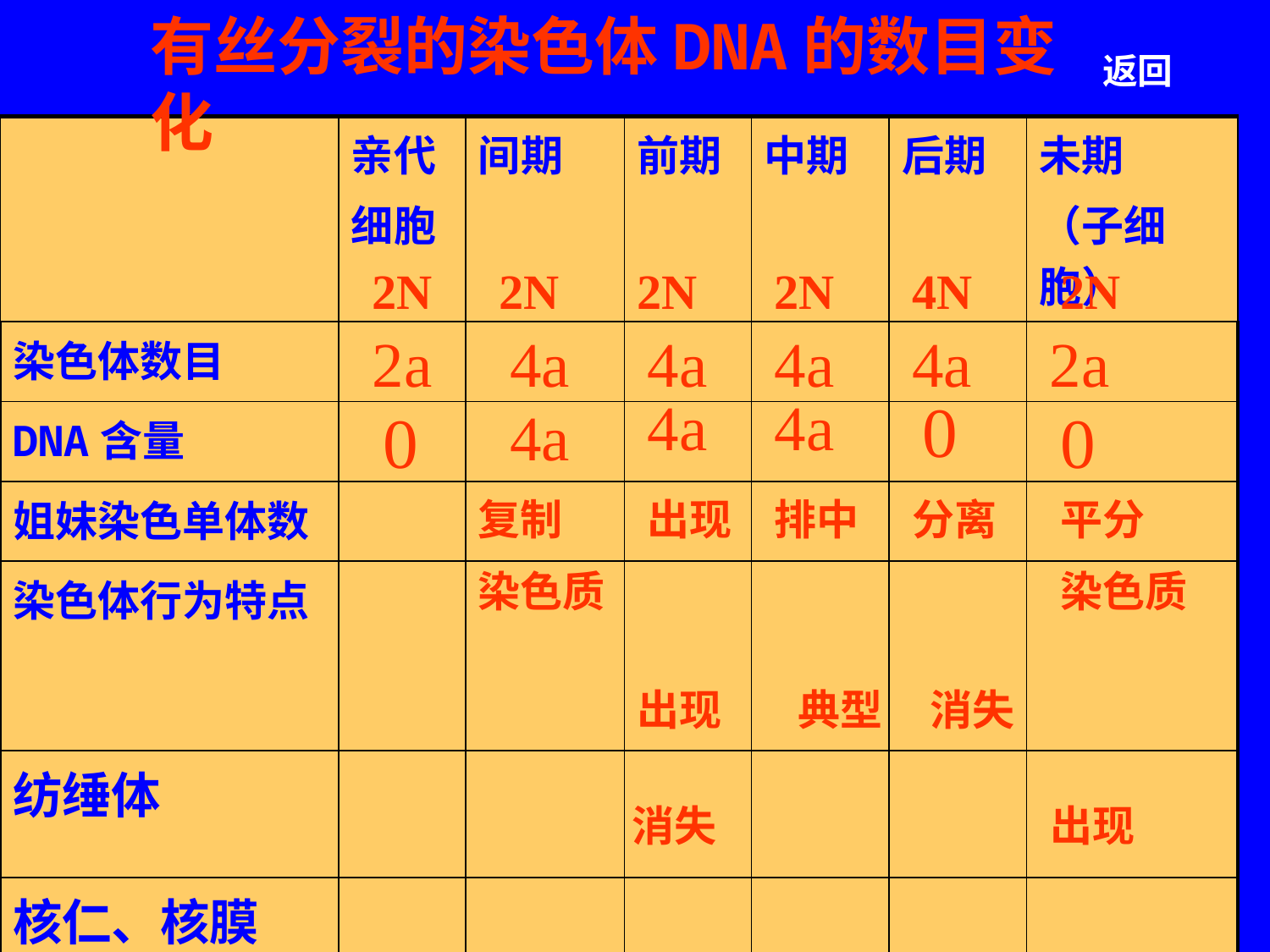

有丝分裂的染色体DNA的数目变化

返回

|  | 亲代 细胞 | 间期 | 前期 | 中期 | 后期 | 未期 （子细胞） |
| --- | --- | --- | --- | --- | --- | --- |
| 染色体数目 |  |  |  |  |  |  |
| DNA含量 |  |  |  |  |  |  |
| 姐妹染色单体数 |  |  |  |  |  |  |
| 染色体行为特点 |  |  |  |  |  |  |
| 纺缍体 |  |  |  |  |  |  |
| 核仁、核膜 |  |  |  |  |  |  |
2N
2N
2N
2N
4N
2N
2a
4a
4a
4a
4a
2a
4a
4a
0
0
4a
0
复制
染色质
出现
排中
分离
平分
染色质
出现        典型     消失
              消失                                   出现